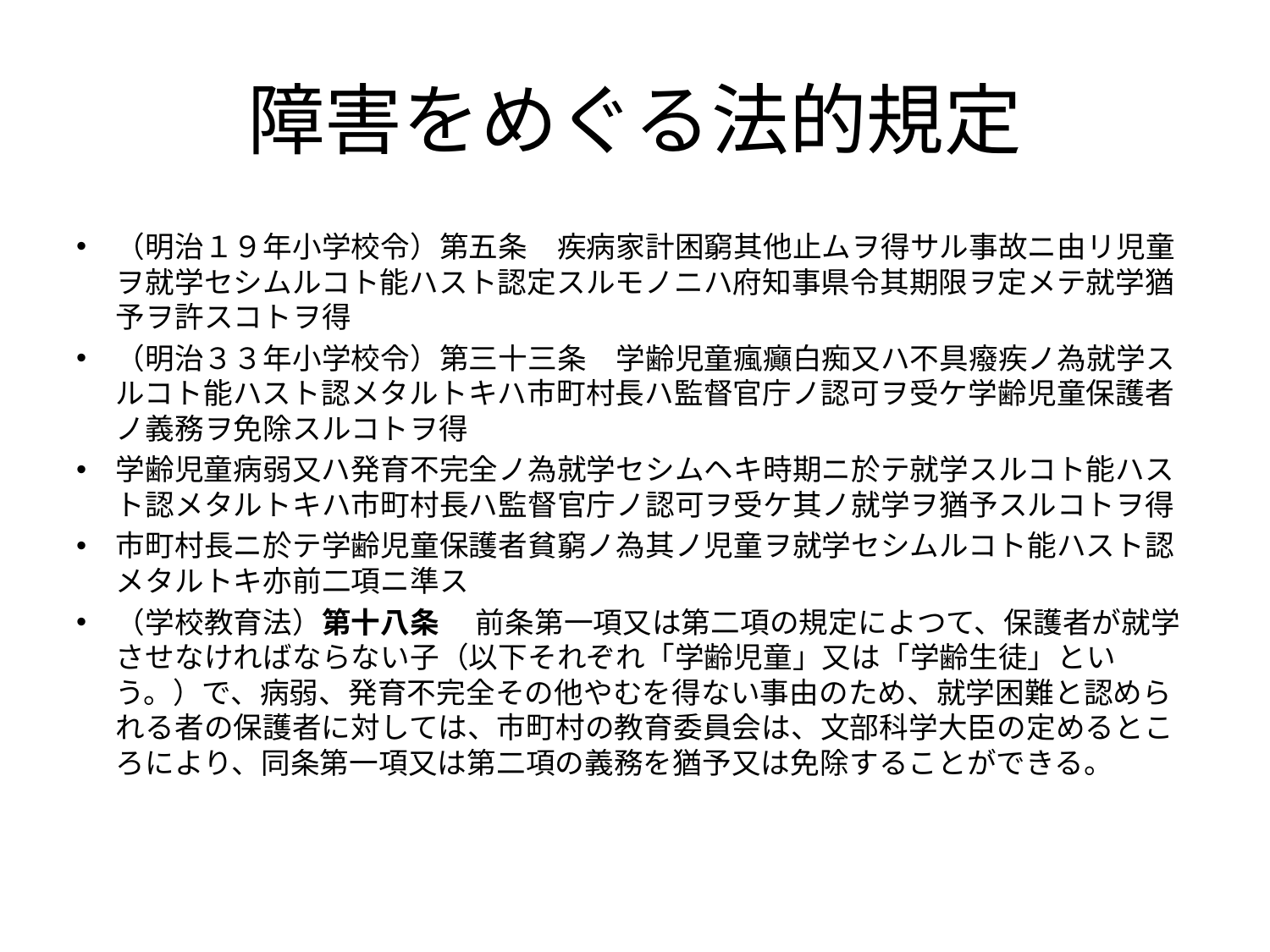

# 障害をめぐる法的規定
（明治１９年小学校令）第五条　疾病家計困窮其他止ムヲ得サル事故ニ由リ児童ヲ就学セシムルコト能ハスト認定スルモノニハ府知事県令其期限ヲ定メテ就学猶予ヲ許スコトヲ得
（明治３３年小学校令）第三十三条　学齢児童瘋癲白痴又ハ不具癈疾ノ為就学スルコト能ハスト認メタルトキハ市町村長ハ監督官庁ノ認可ヲ受ケ学齢児童保護者ノ義務ヲ免除スルコトヲ得
学齢児童病弱又ハ発育不完全ノ為就学セシムヘキ時期ニ於テ就学スルコト能ハスト認メタルトキハ市町村長ハ監督官庁ノ認可ヲ受ケ其ノ就学ヲ猶予スルコトヲ得
市町村長ニ於テ学齢児童保護者貧窮ノ為其ノ児童ヲ就学セシムルコト能ハスト認メタルトキ亦前二項ニ準ス
（学校教育法）第十八条 　前条第一項又は第二項の規定によつて、保護者が就学させなければならない子（以下それぞれ「学齢児童」又は「学齢生徒」という。）で、病弱、発育不完全その他やむを得ない事由のため、就学困難と認められる者の保護者に対しては、市町村の教育委員会は、文部科学大臣の定めるところにより、同条第一項又は第二項の義務を猶予又は免除することができる。